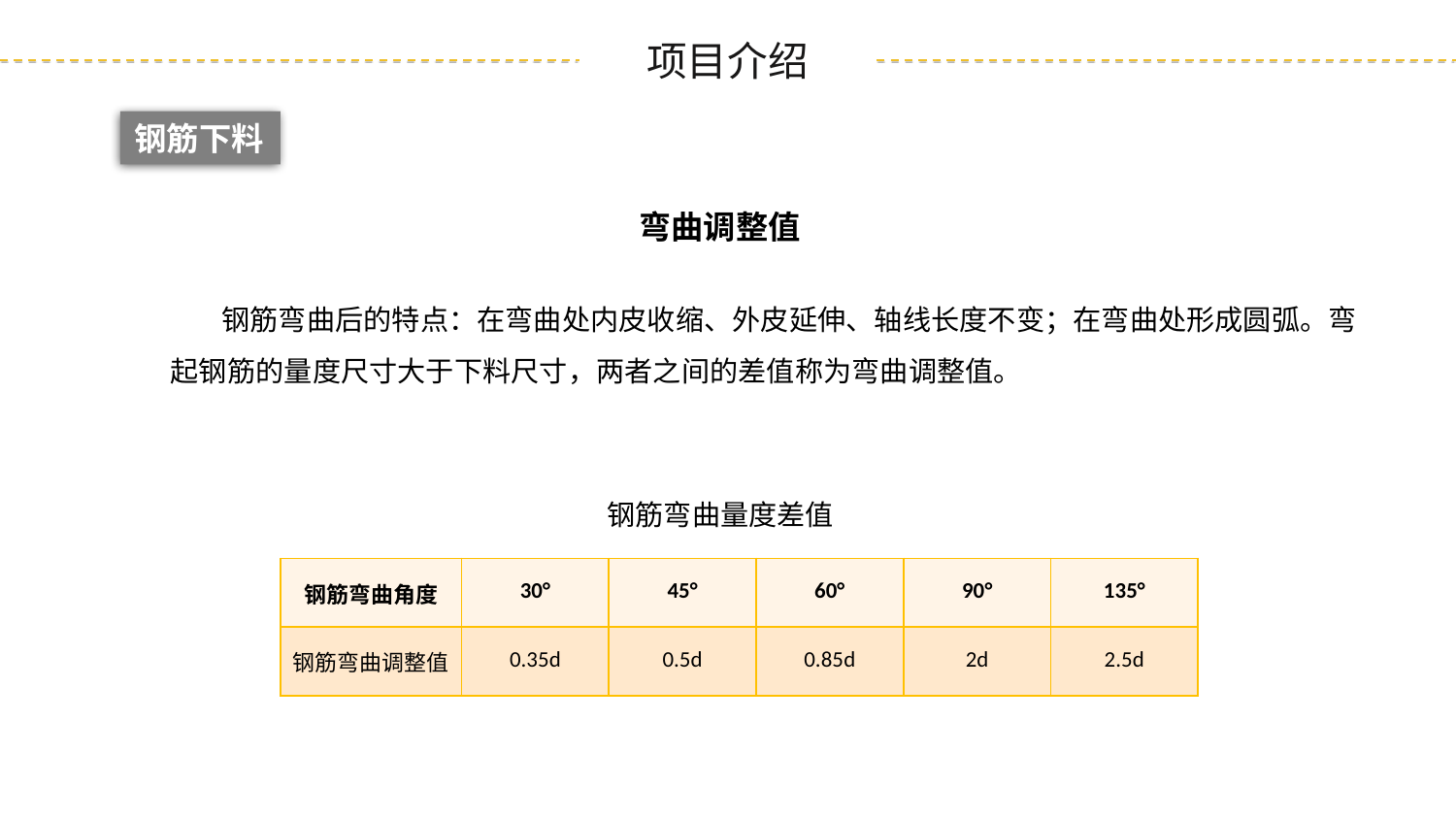

钢筋下料
弯曲调整值
       钢筋弯曲后的特点：在弯曲处内皮收缩、外皮延伸、轴线长度不变；在弯曲处形成圆弧。弯起钢筋的量度尺寸大于下料尺寸，两者之间的差值称为弯曲调整值。
钢筋弯曲量度差值
| 钢筋弯曲角度 | 30° | 45° | 60° | 90° | 135° |
| --- | --- | --- | --- | --- | --- |
| 钢筋弯曲调整值 | 0.35d | 0.5d | 0.85d | 2d | 2.5d |